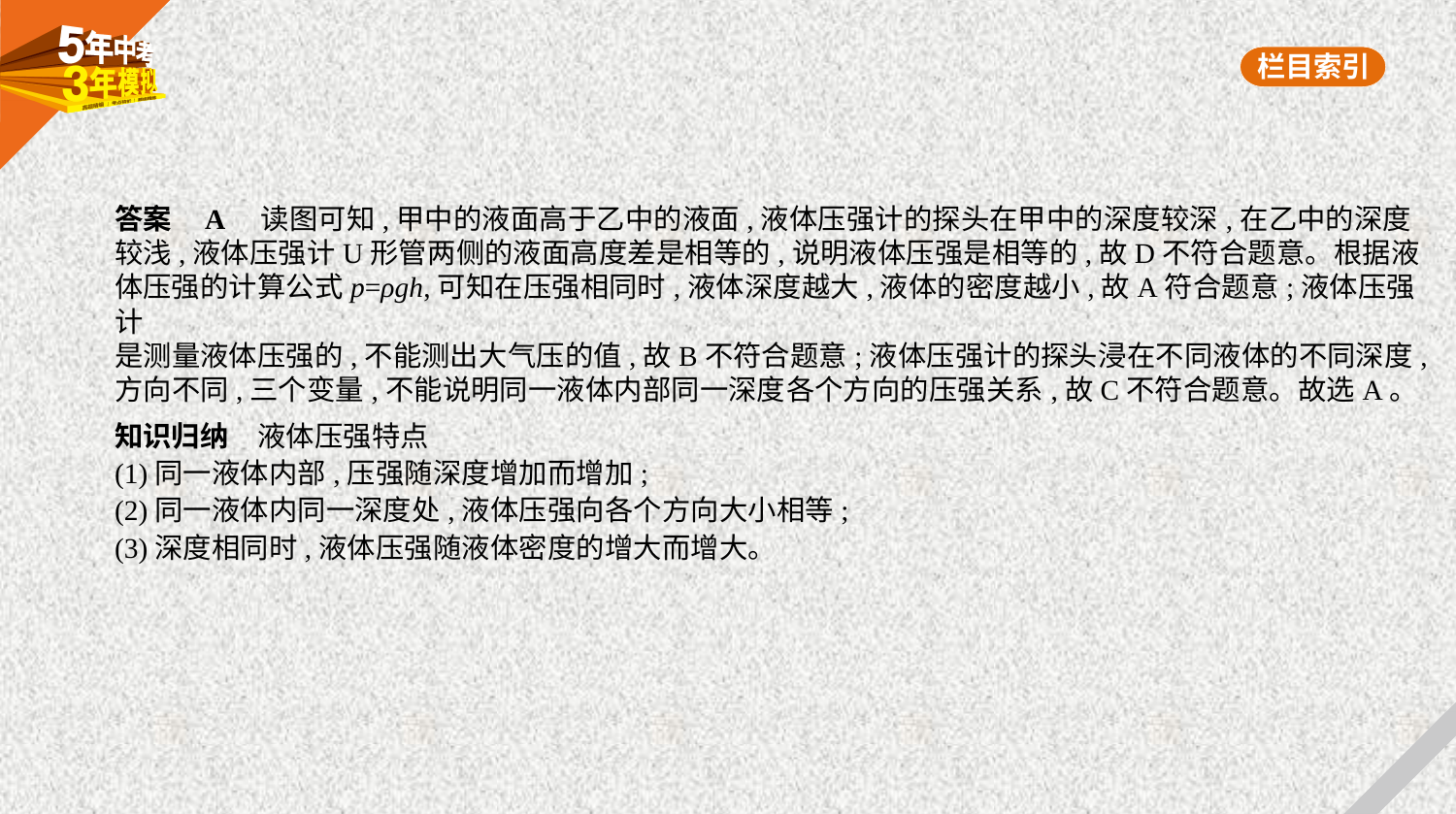

答案    A　读图可知,甲中的液面高于乙中的液面,液体压强计的探头在甲中的深度较深,在乙中的深度
较浅,液体压强计U形管两侧的液面高度差是相等的,说明液体压强是相等的,故D不符合题意。根据液
体压强的计算公式p=ρgh,可知在压强相同时,液体深度越大,液体的密度越小,故A符合题意;液体压强计
是测量液体压强的,不能测出大气压的值,故B不符合题意;液体压强计的探头浸在不同液体的不同深度,
方向不同,三个变量,不能说明同一液体内部同一深度各个方向的压强关系,故C不符合题意。故选A。
知识归纳　液体压强特点
(1)同一液体内部,压强随深度增加而增加;
(2)同一液体内同一深度处,液体压强向各个方向大小相等;
(3)深度相同时,液体压强随液体密度的增大而增大。